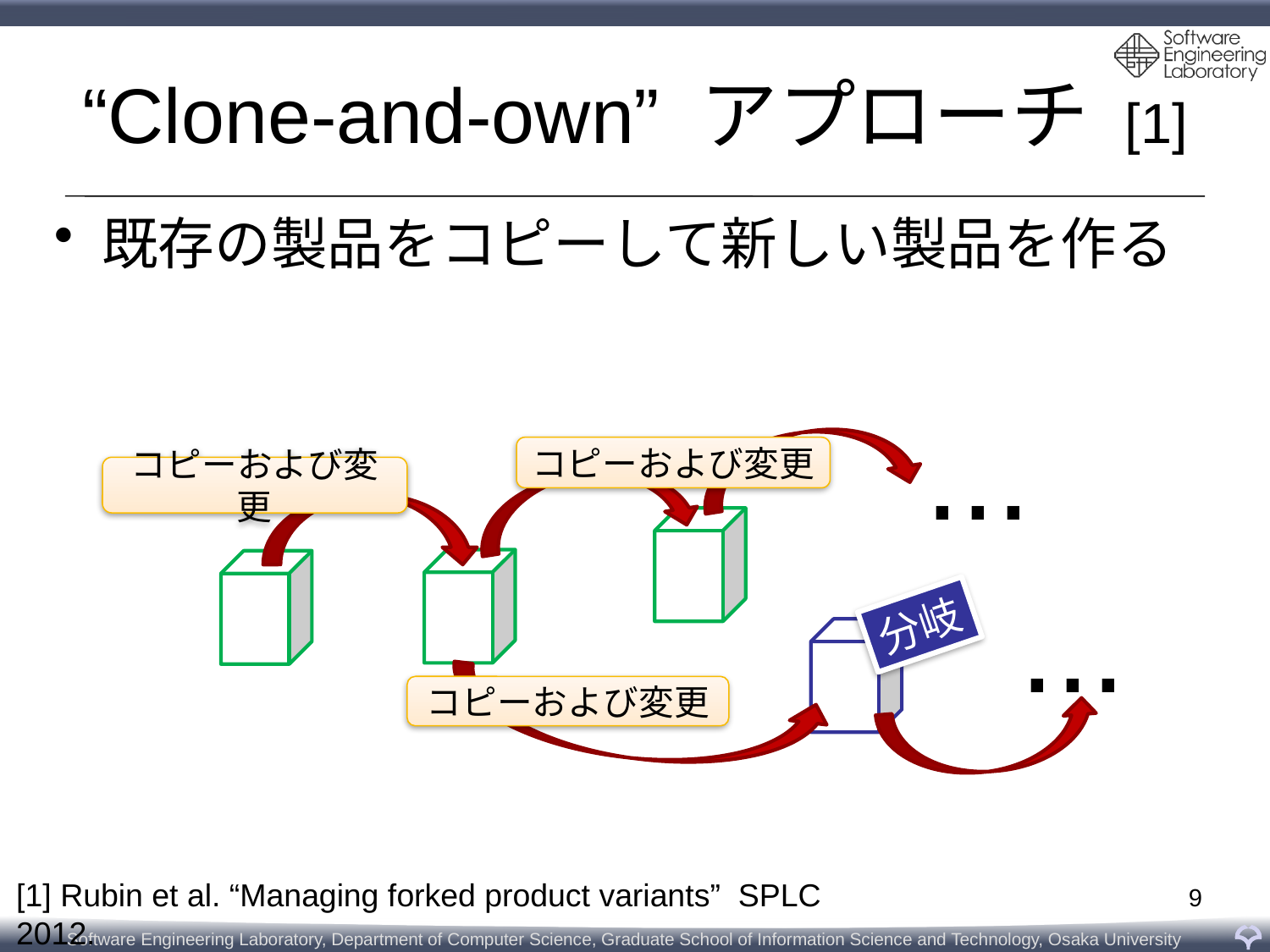

# “Clone-and-own” アプローチ [1]
既存の製品をコピーして新しい製品を作る

...

コピーおよび変更
コピーおよび変更

...
分岐

コピーおよび変更

[1] Rubin et al. “Managing forked product variants”  SPLC 2012.
9